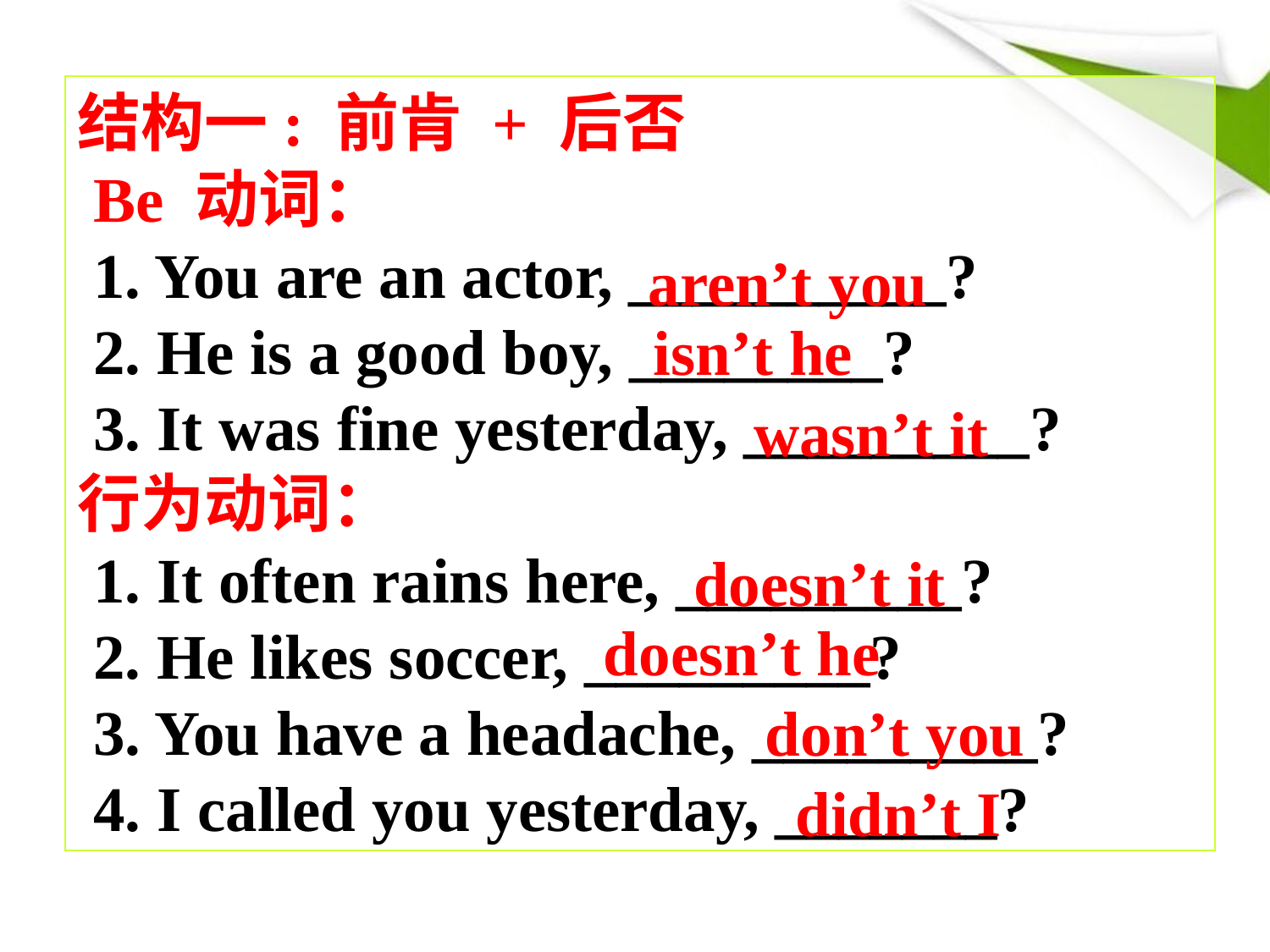

结构一: 前肯 + 后否
 Be 动词：
 1. You are an actor, __________?
 2. He is a good boy, ________?
 3. It was fine yesterday, _________?
行为动词：
 1. It often rains here, _________?
 2. He likes soccer, _________?
 3. You have a headache, _________?
 4. I called you yesterday, _______?
aren’t you
 isn’t he
 wasn’t it
 doesn’t it
 doesn’t he
   don’t you
   didn’t I